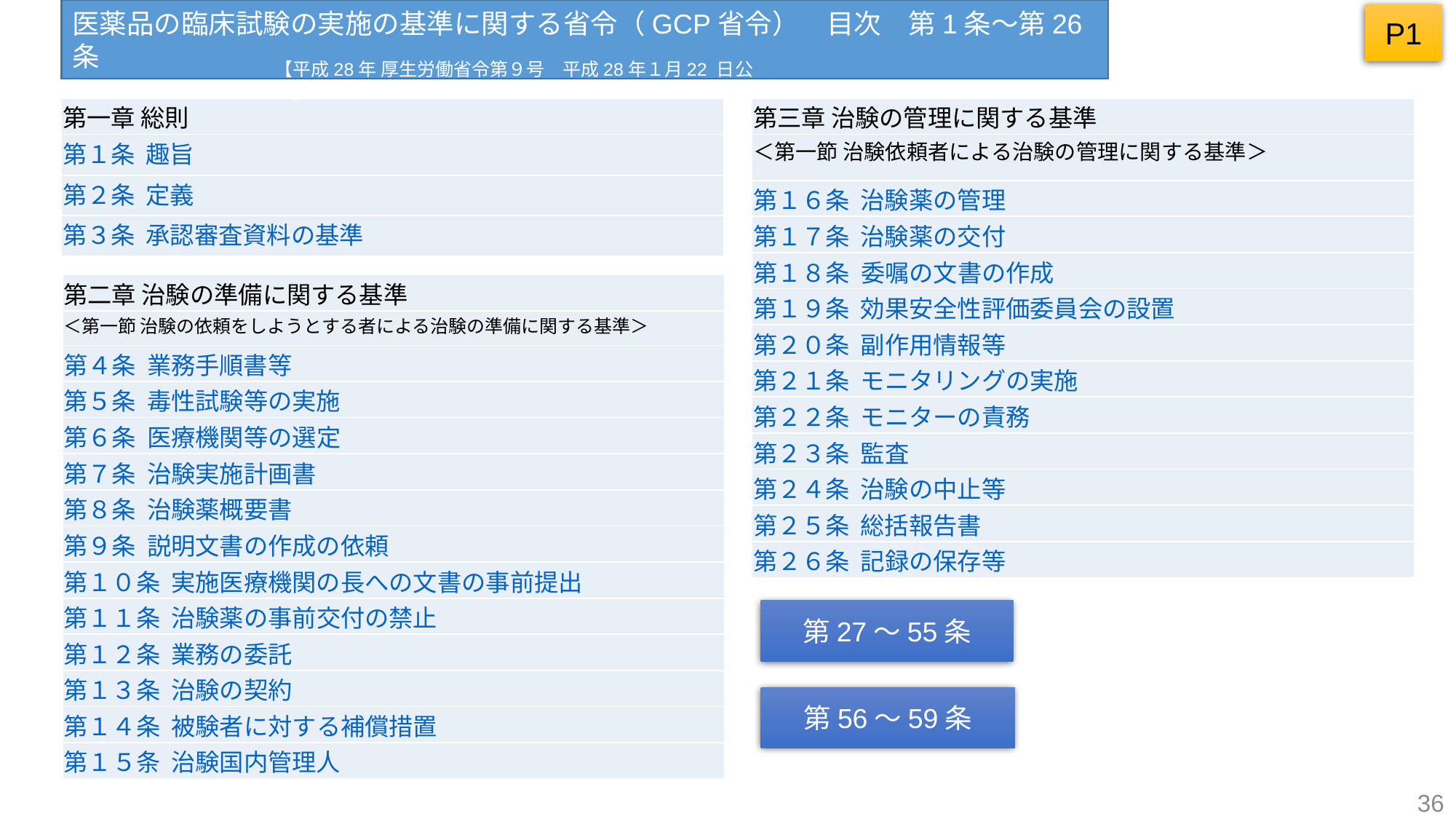

医薬品の臨床試験の実施の基準に関する省令（GCP省令）　目次　第1条～第26条
P1
【平成28年 厚生労働省令第９号　平成28年１月22 日公布】
| 第一章 総則 |
| --- |
| 第１条 趣旨 |
| 第２条 定義 |
| 第３条 承認審査資料の基準 |
| 第三章 治験の管理に関する基準 |
| --- |
| ＜第一節 治験依頼者による治験の管理に関する基準＞ |
| 第１６条 治験薬の管理 |
| 第１７条 治験薬の交付 |
| 第１８条 委嘱の文書の作成 |
| 第１９条 効果安全性評価委員会の設置 |
| 第２０条 副作用情報等 |
| 第２１条 モニタリングの実施 |
| 第２２条 モニターの責務 |
| 第２３条 監査 |
| 第２４条 治験の中止等 |
| 第２５条 総括報告書 |
| 第２６条 記録の保存等 |
| 第二章 治験の準備に関する基準 |
| --- |
| ＜第一節 治験の依頼をしようとする者による治験の準備に関する基準＞ |
| 第４条 業務手順書等 |
| 第５条 毒性試験等の実施 |
| 第６条 医療機関等の選定 |
| 第７条 治験実施計画書 |
| 第８条 治験薬概要書 |
| 第９条 説明文書の作成の依頼 |
| 第１０条 実施医療機関の長への文書の事前提出 |
| 第１１条 治験薬の事前交付の禁止 |
| 第１２条 業務の委託 |
| 第１３条 治験の契約 |
| 第１４条 被験者に対する補償措置 |
| 第１５条 治験国内管理人 |
第27～55条
第56～59条